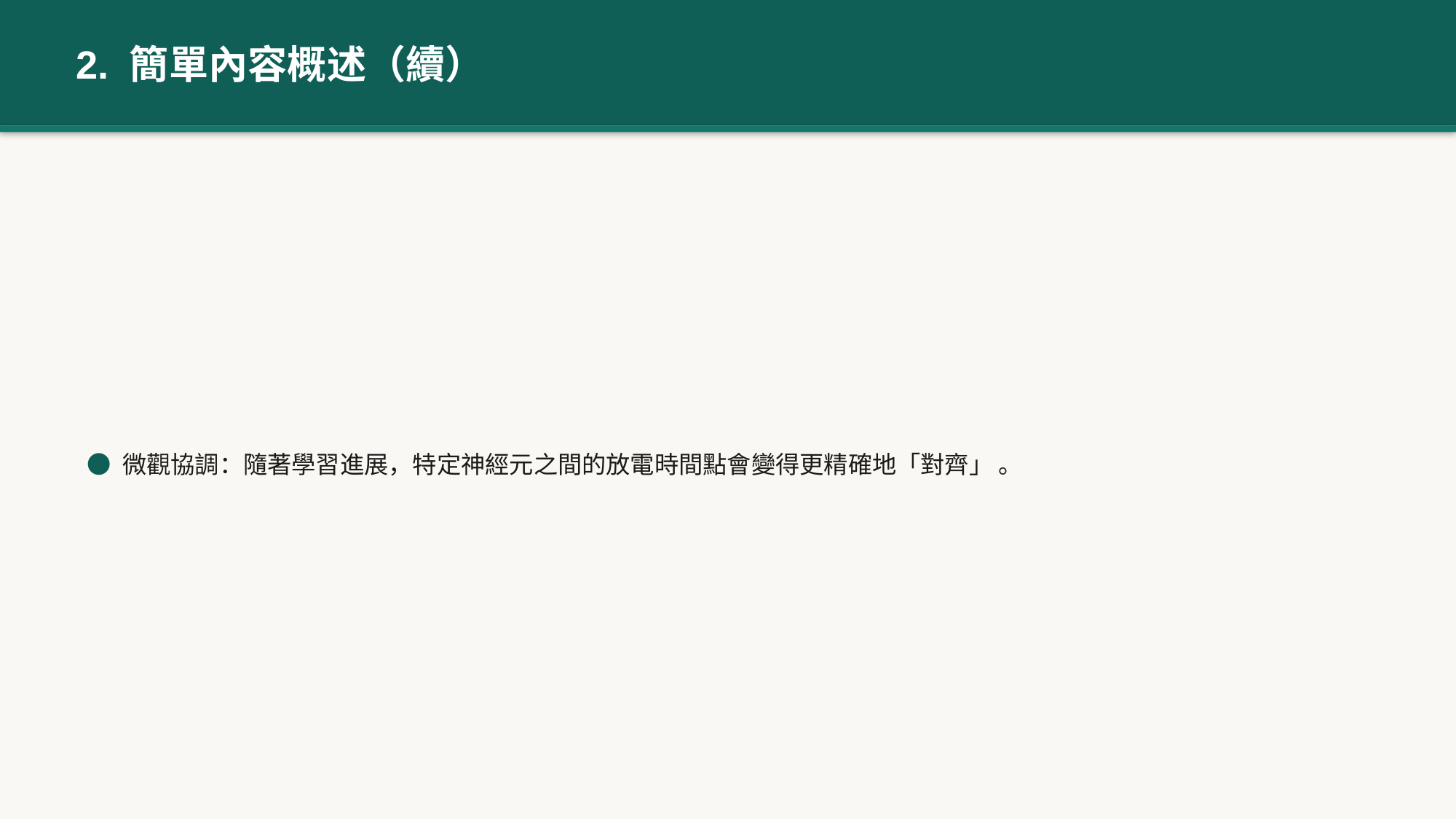

2. 簡單內容概述（續）

● 微觀協調：隨著學習進展，特定神經元之間的放電時間點會變得更精確地「對齊」 。